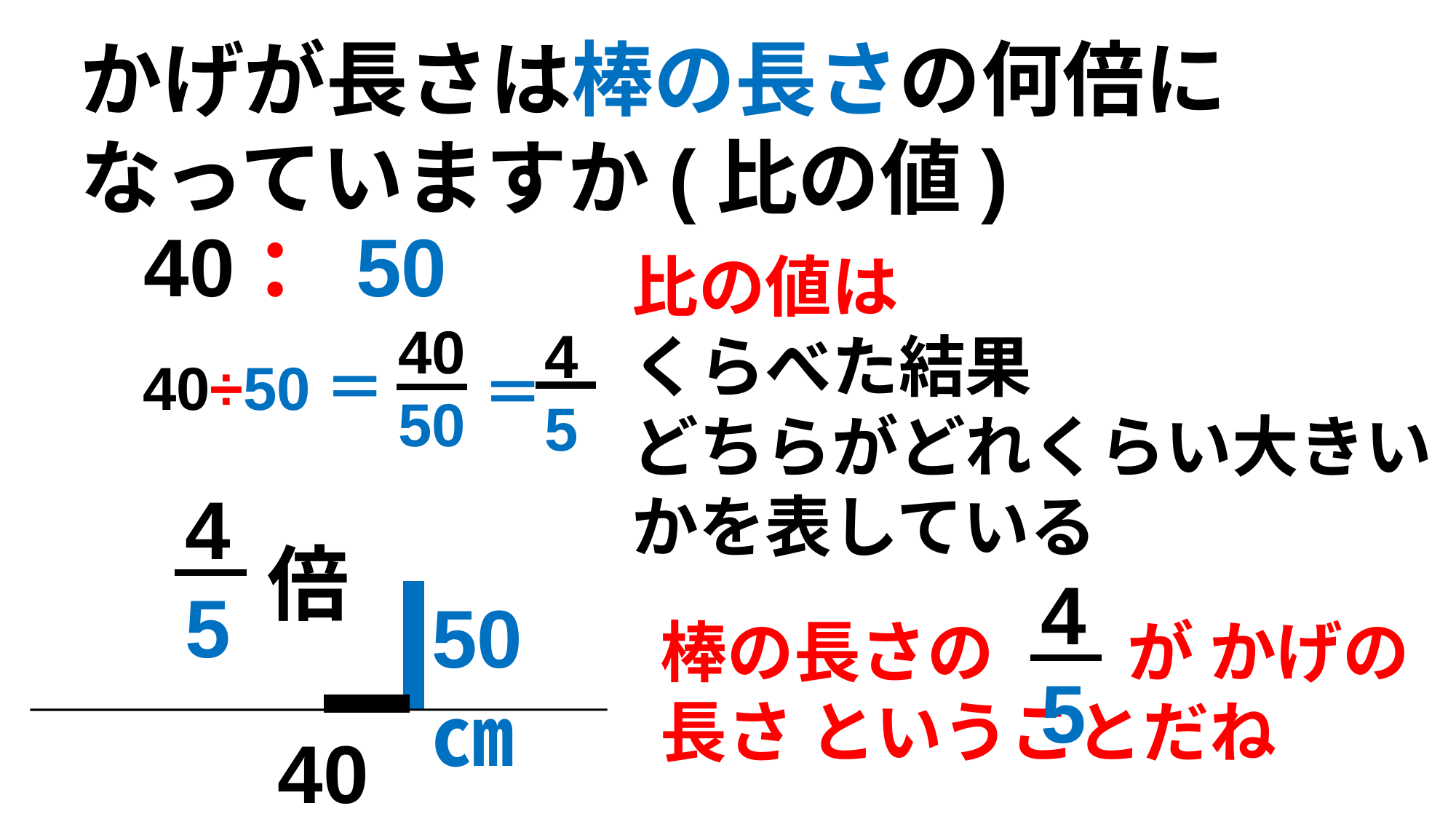

かげが長さは棒の長さの何倍になっていますか(比の値)
40：50
比の値は
くらべた結果
どちらがどれくらい大きいかを表している
40
50
4
5
40÷50＝
＝
4
5
倍
4
5
50㎝
棒の長さの　　が かげの長さ ということだね
40㎝